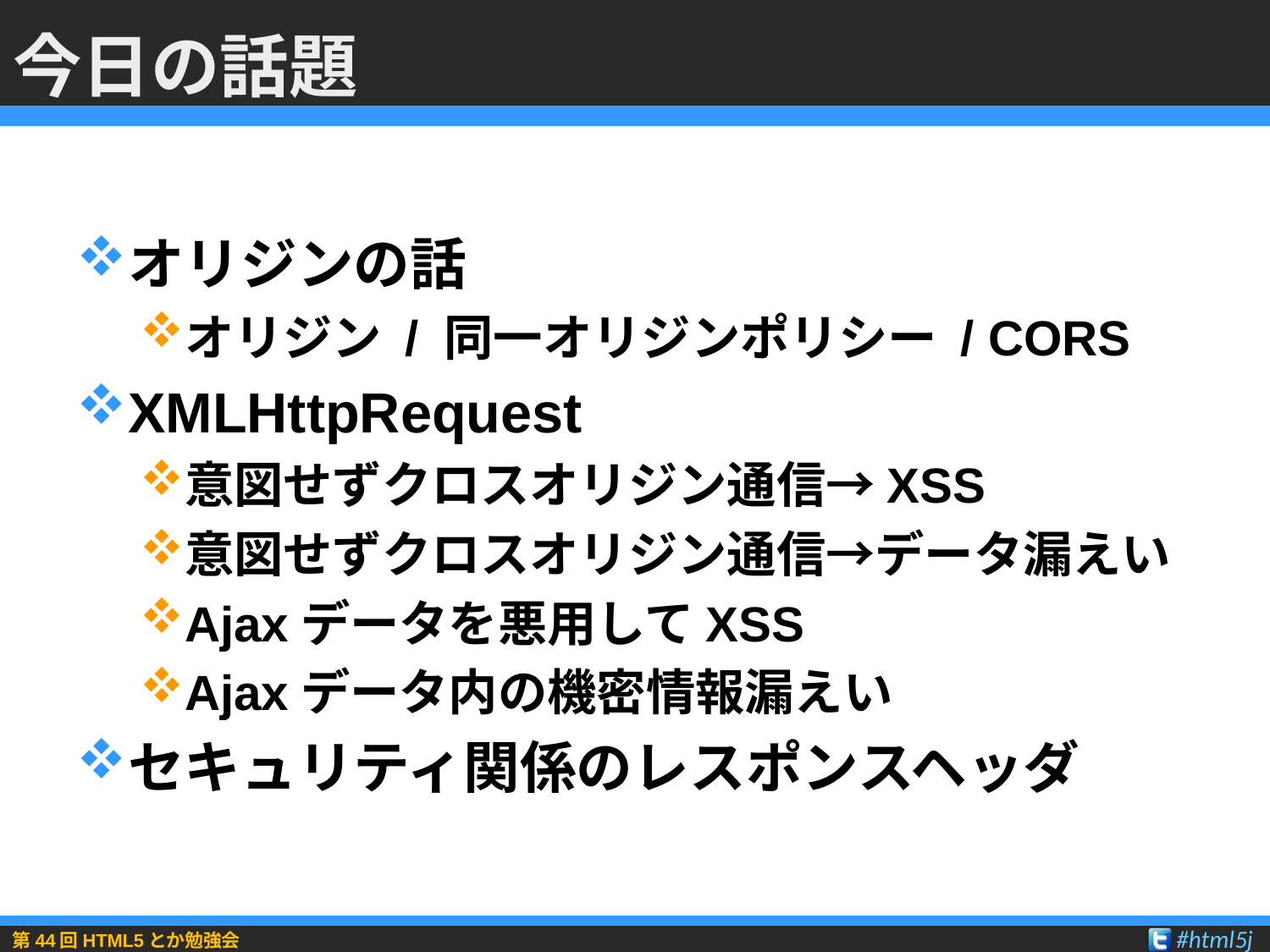

# 今日の話題
オリジンの話
オリジン / 同一オリジンポリシー / CORS
XMLHttpRequest
意図せずクロスオリジン通信→XSS
意図せずクロスオリジン通信→データ漏えい
Ajaxデータを悪用してXSS
Ajaxデータ内の機密情報漏えい
セキュリティ関係のレスポンスヘッダ